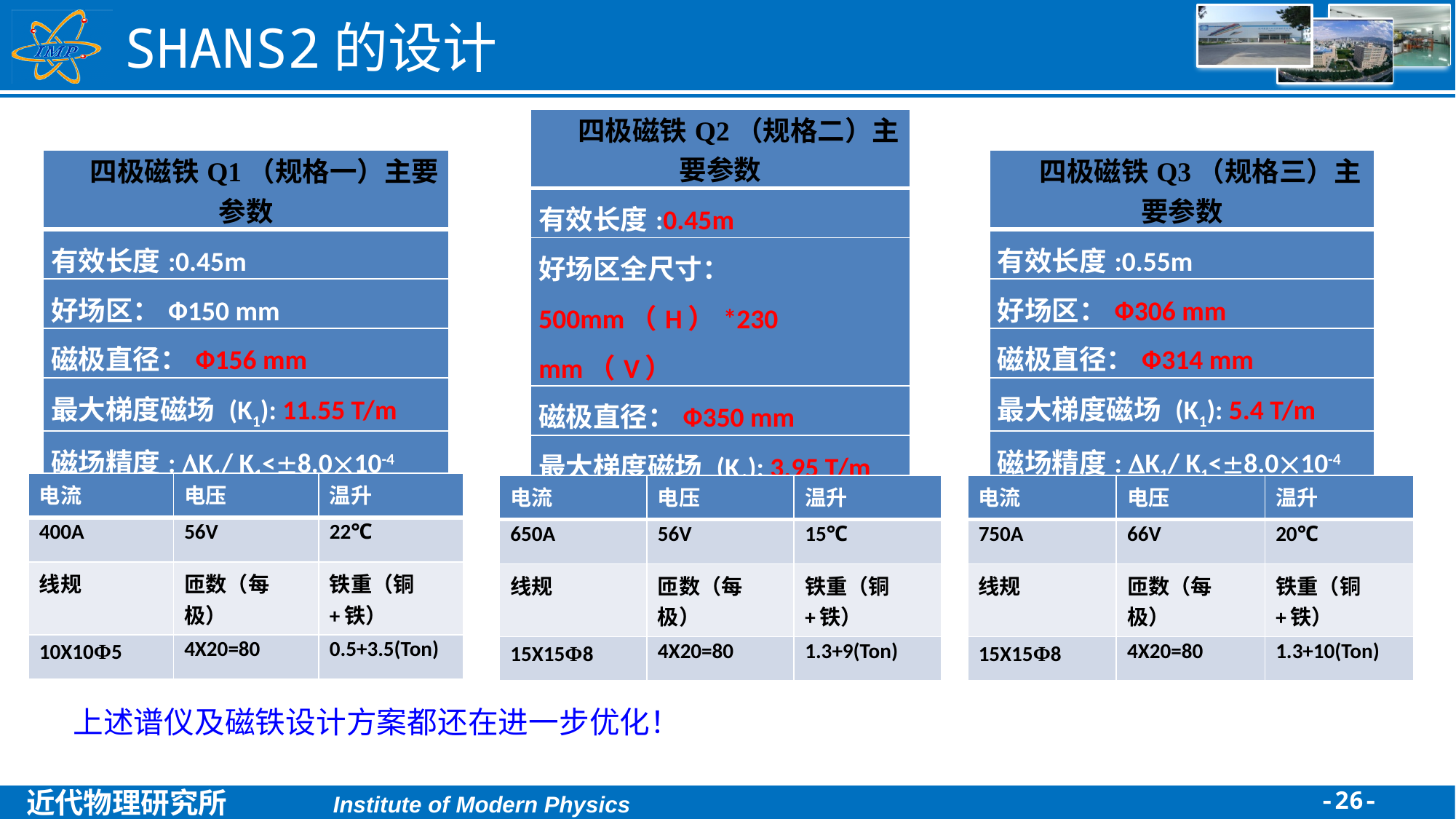

# SHANS2的设计
| 四极磁铁Q2（规格二）主要参数 |
| --- |
| 有效长度:0.45m |
| 好场区全尺寸： 500mm（H）\*230 mm（V） |
| 磁极直径：Ф350 mm |
| 最大梯度磁场 (K1): 3.95 T/m |
| 磁场精度: ΔK1/ K1<±8.0×10-4 |
| 四极磁铁Q1（规格一）主要参数 |
| --- |
| 有效长度:0.45m |
| 好场区：Ф150 mm |
| 磁极直径：Ф156 mm |
| 最大梯度磁场 (K1): 11.55 T/m |
| 磁场精度: ΔK1/ K1<±8.0×10-4 |
| 四极磁铁Q3（规格三）主要参数 |
| --- |
| 有效长度:0.55m |
| 好场区：Ф306 mm |
| 磁极直径：Ф314 mm |
| 最大梯度磁场 (K1): 5.4 T/m |
| 磁场精度: ΔK1/ K1<±8.0×10-4 |
| 电流 | 电压 | 温升 |
| --- | --- | --- |
| 400A | 56V | 22℃ |
| 线规 | 匝数（每极） | 铁重（铜+铁） |
| 10X10Φ5 | 4X20=80 | 0.5+3.5(Ton) |
| 电流 | 电压 | 温升 |
| --- | --- | --- |
| 650A | 56V | 15℃ |
| 线规 | 匝数（每极） | 铁重（铜+铁） |
| 15X15Φ8 | 4X20=80 | 1.3+9(Ton) |
| 电流 | 电压 | 温升 |
| --- | --- | --- |
| 750A | 66V | 20℃ |
| 线规 | 匝数（每极） | 铁重（铜+铁） |
| 15X15Φ8 | 4X20=80 | 1.3+10(Ton) |
上述谱仪及磁铁设计方案都还在进一步优化！